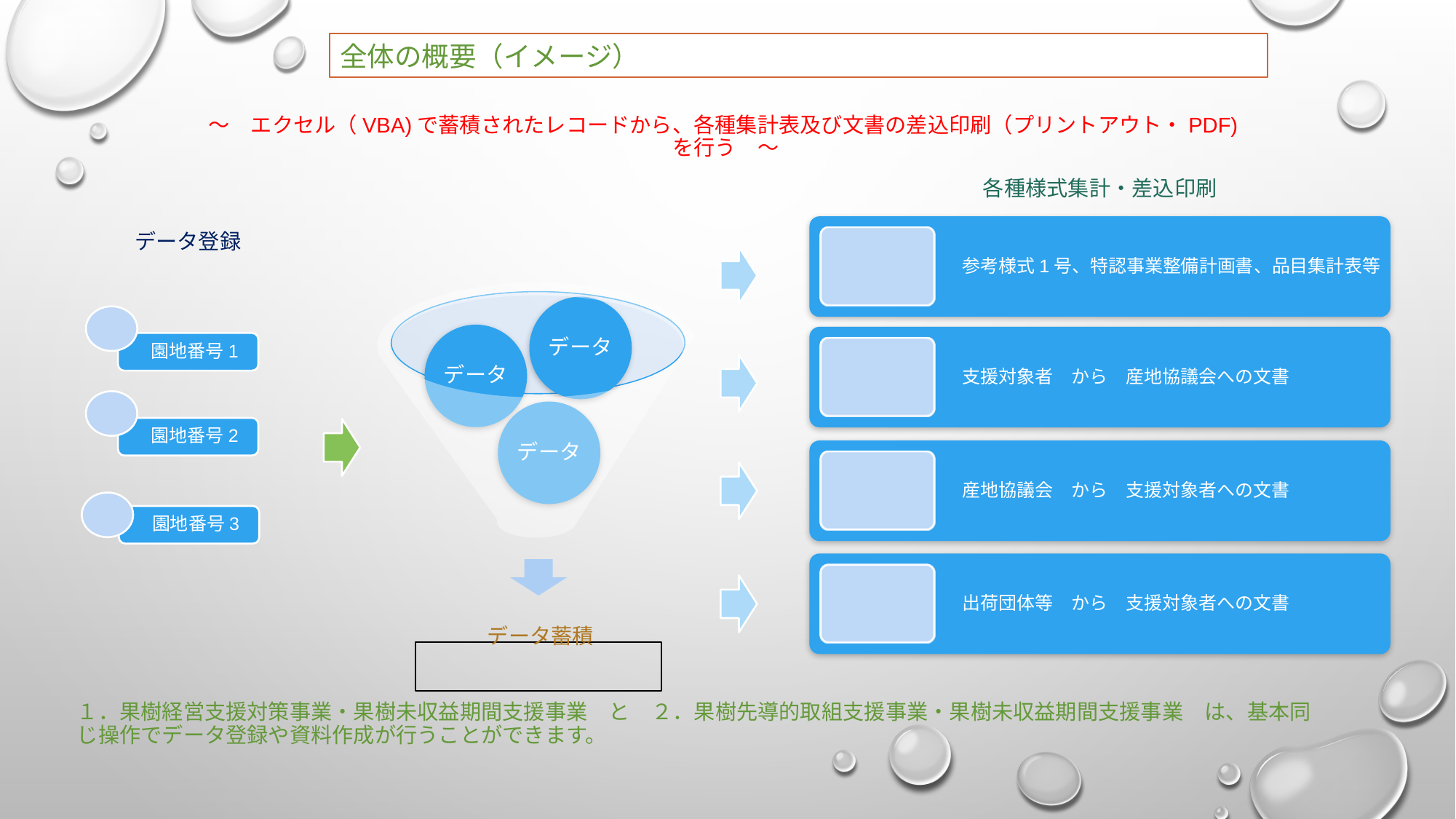

全体の概要（イメージ）
～　エクセル（VBA)で蓄積されたレコードから、各種集計表及び文書の差込印刷（プリントアウト・PDF)を行う　～

各種様式集計・差込印刷
　参考様式1号、特認事業整備計画書、品目集計表等
データ登録

データ
データ
データ

園地番号1
　支援対象者　から　産地協議会への文書

園地番号2

　産地協議会　から　支援対象者への文書

園地番号3
　出荷団体等　から　支援対象者への文書

データ蓄積

１．果樹経営支援対策事業・果樹未収益期間支援事業　と　２．果樹先導的取組支援事業・果樹未収益期間支援事業　は、基本同じ操作でデータ登録や資料作成が行うことができます。